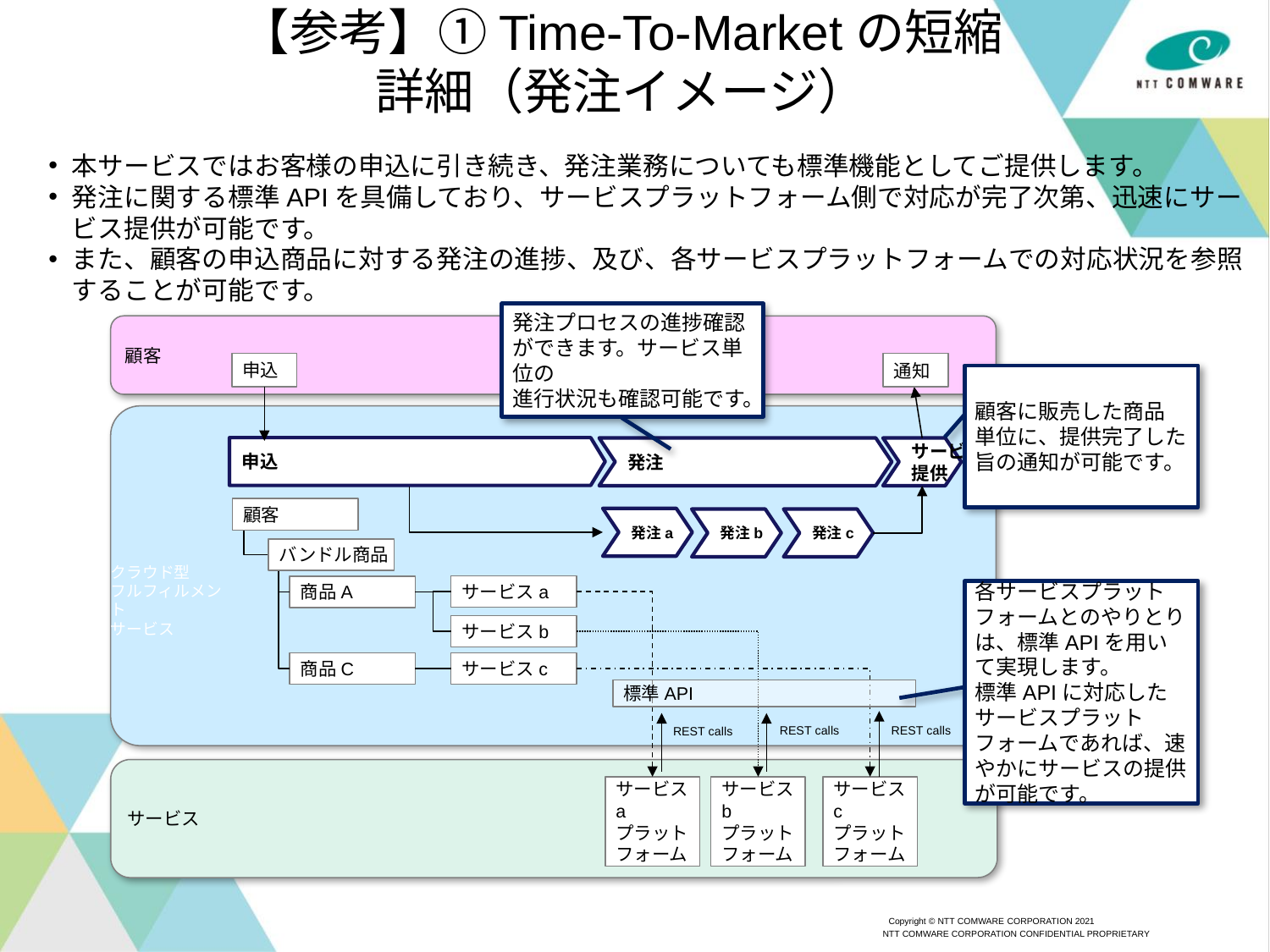

# 【参考】①Time-To-Marketの短縮 詳細（発注イメージ）
本サービスではお客様の申込に引き続き、発注業務についても標準機能としてご提供します。
発注に関する標準APIを具備しており、サービスプラットフォーム側で対応が完了次第、迅速にサービス提供が可能です。
また、顧客の申込商品に対する発注の進捗、及び、各サービスプラットフォームでの対応状況を参照することが可能です。
発注プロセスの進捗確認ができます。サービス単位の
進行状況も確認可能です。
顧客
申込
通知
顧客に販売した商品
単位に、提供完了した旨の通知が可能です。

申込
サービス
提供
発注
顧客
発注a
発注b
発注c
バンドル商品
クラウド型
フルフィルメント
サービス
サービスa
商品A
各サービスプラットフォームとのやりとりは、標準APIを用いて実現します。
標準APIに対応した
サービスプラットフォームであれば、速やかにサービスの提供が可能です。
サービスb
商品C
サービスc
標準API
REST calls
REST calls
REST calls
サービス
サービスa
プラットフォーム
サービスb
プラットフォーム
サービスc
プラットフォーム